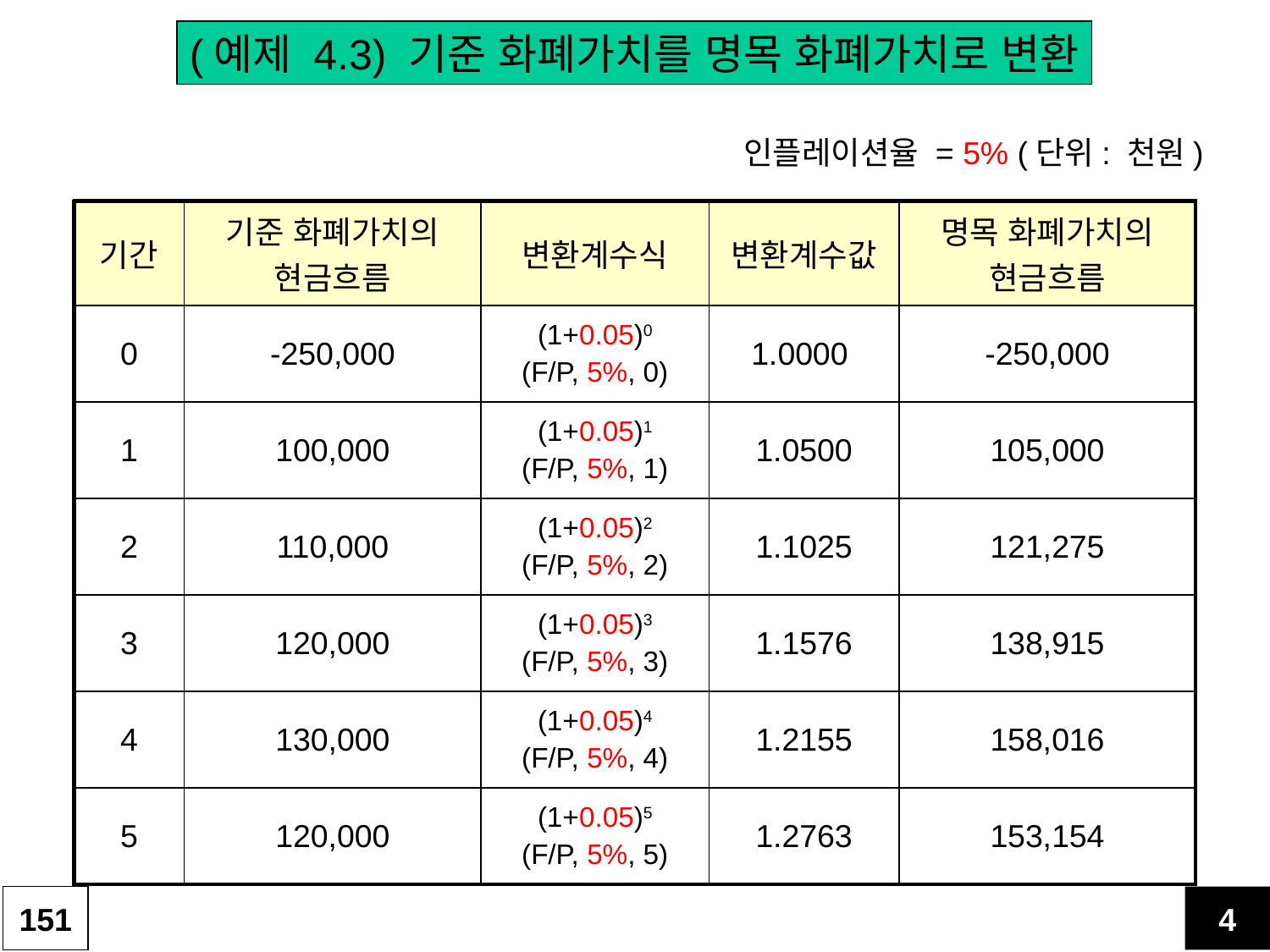

(예제 4.3) 기준 화폐가치를 명목 화폐가치로 변환
인플레이션율 = 5% (단위: 천원)
| 기간 | 기준 화폐가치의 현금흐름 | 변환계수식 | 변환계수값 | 명목 화폐가치의 현금흐름 |
| --- | --- | --- | --- | --- |
| 0 | -250,000 | (1+0.05)0 (F/P, 5%, 0) | 1.0000 | -250,000 |
| 1 | 100,000 | (1+0.05)1 (F/P, 5%, 1) | 1.0500 | 105,000 |
| 2 | 110,000 | (1+0.05)2 (F/P, 5%, 2) | 1.1025 | 121,275 |
| 3 | 120,000 | (1+0.05)3 (F/P, 5%, 3) | 1.1576 | 138,915 |
| 4 | 130,000 | (1+0.05)4 (F/P, 5%, 4) | 1.2155 | 158,016 |
| 5 | 120,000 | (1+0.05)5 (F/P, 5%, 5) | 1.2763 | 153,154 |
151
4